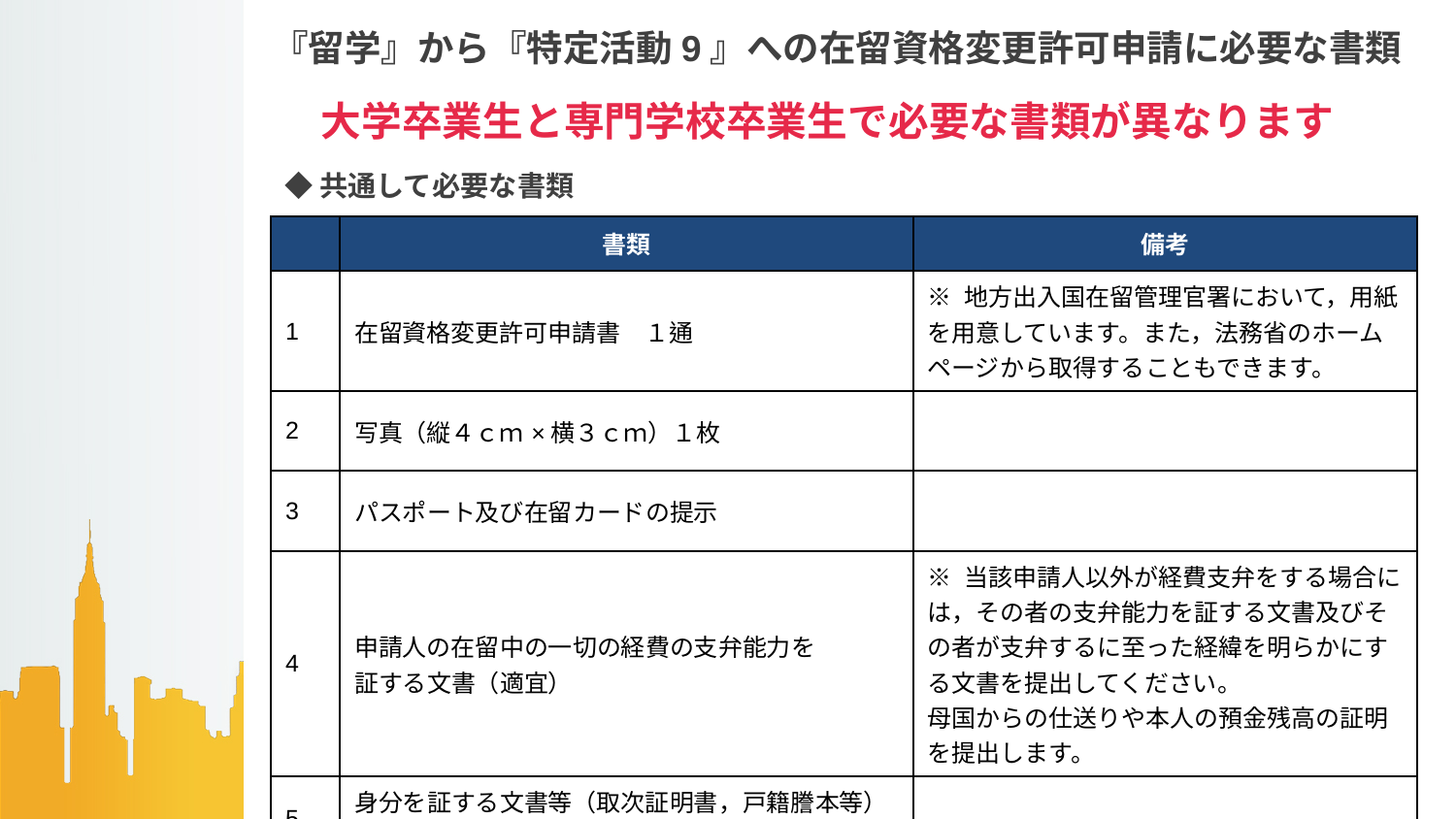

# 『留学』から『特定活動9』への在留資格変更許可申請に必要な書類
大学卒業生と専門学校卒業生で必要な書類が異なります
◆共通して必要な書類
|  | 書類 | 備考 |
| --- | --- | --- |
| 1 | 在留資格変更許可申請書　１通 | ※ 地方出入国在留管理官署において，用紙を用意しています。また，法務省のホームページから取得することもできます。 |
| 2 | 写真（縦４ｃｍ×横３ｃｍ）１枚 |  |
| 3 | パスポート及び在留カードの提示 |  |
| 4 | 申請人の在留中の一切の経費の支弁能力を 証する文書（適宜） | ※ 当該申請人以外が経費支弁をする場合には，その者の支弁能力を証する文書及びその者が支弁するに至った経緯を明らかにする文書を提出してください。 母国からの仕送りや本人の預金残高の証明を提出します。 |
| 5 | 身分を証する文書等（取次証明書，戸籍謄本等） の提示 |  |